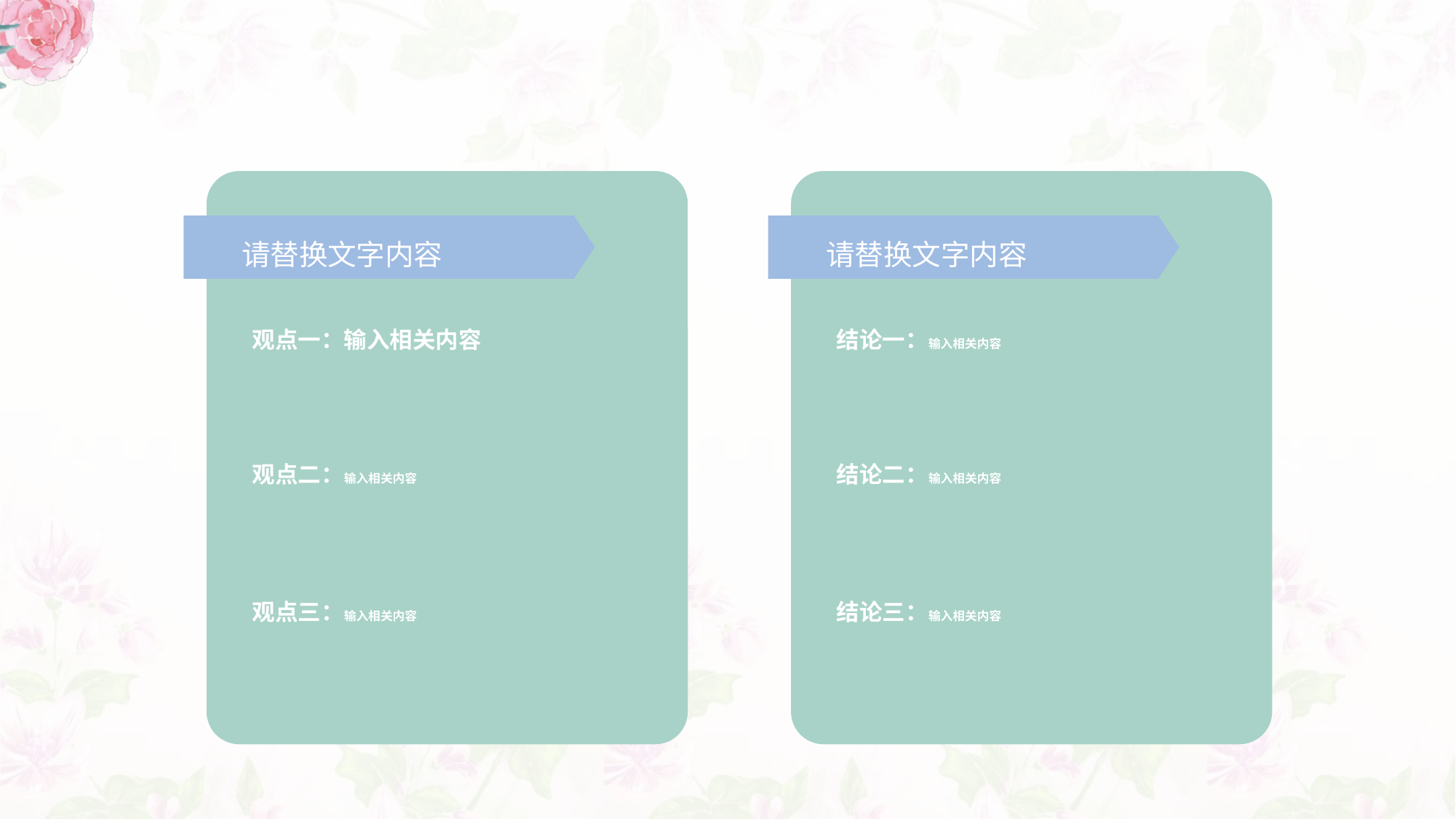

请替换文字内容
请替换文字内容
观点一：输入相关内容
结论一：输入相关内容
观点二：输入相关内容
结论二：输入相关内容
观点三：输入相关内容
结论三：输入相关内容
延时符